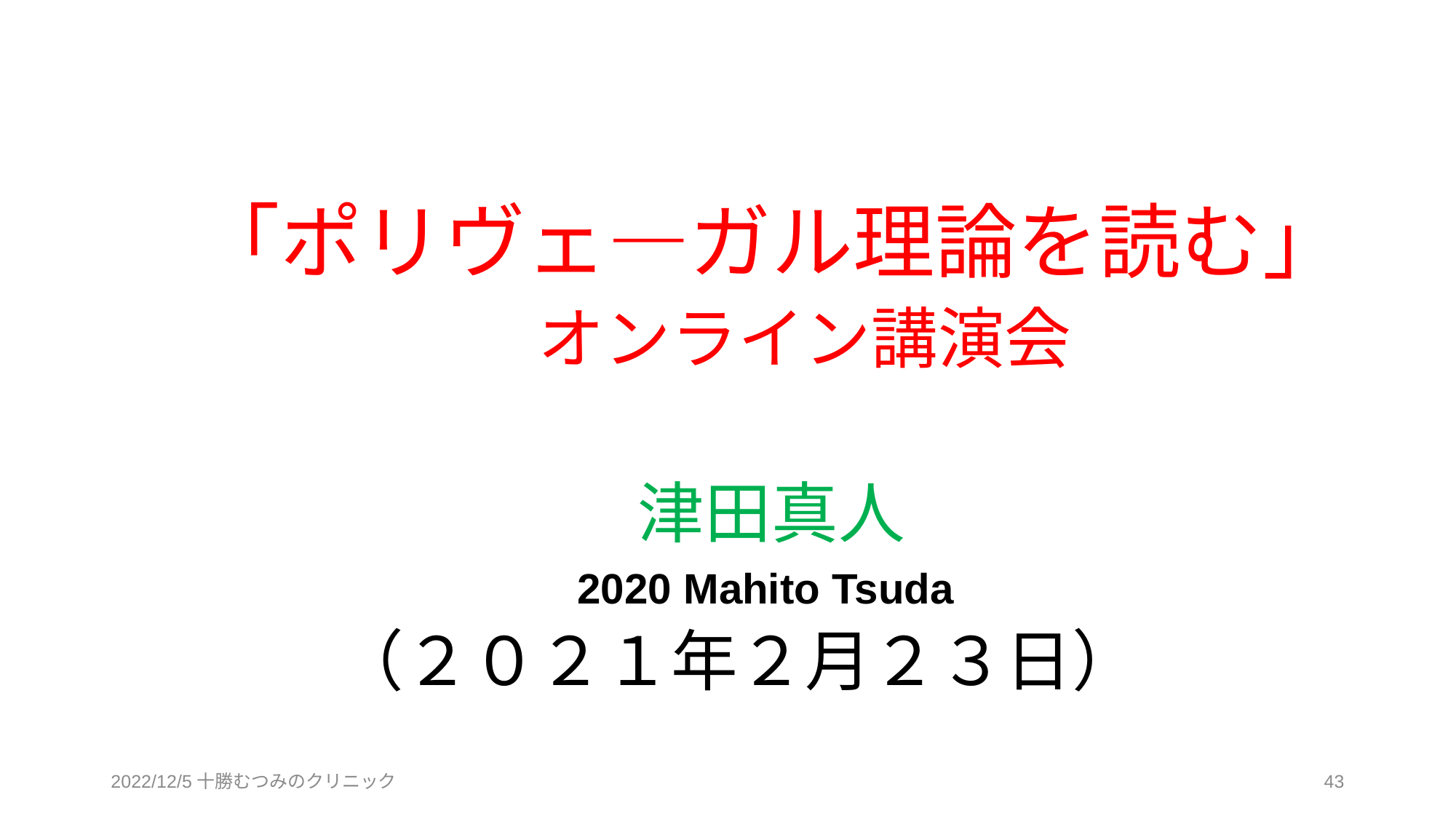

「ポリヴェ―ガル理論を読む」
　オンライン講演会

津田真人
2020 Mahito Tsuda
（２０２１年２月２３日）

2022/12/5十勝むつみのクリニック
43